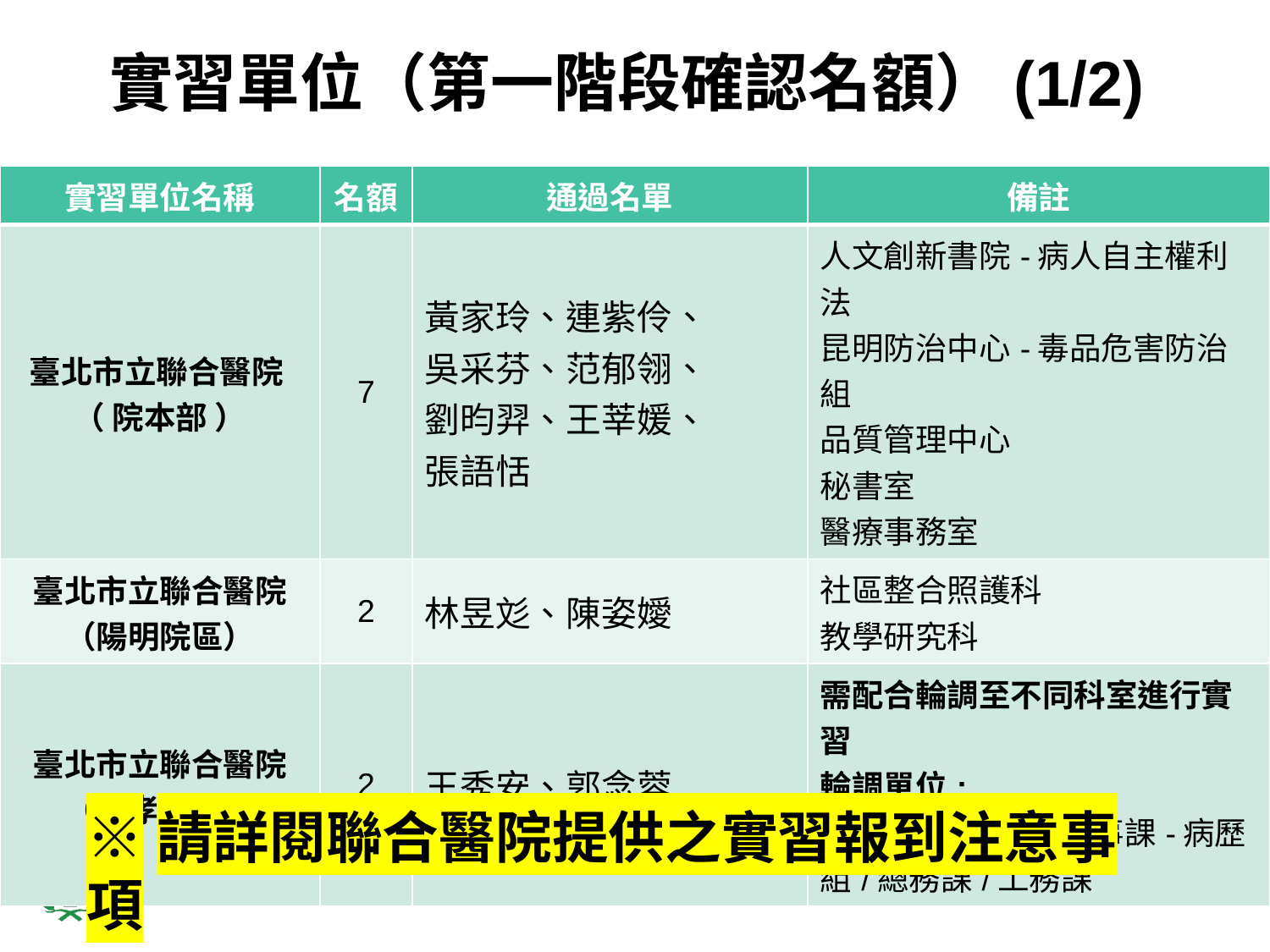

# 實習單位（第一階段確認名額）(1/2)
| 實習單位名稱 | 名額 | 通過名單 | 備註 |
| --- | --- | --- | --- |
| 臺北市立聯合醫院 （ 院本部 ） | 7 | 黃家玲、連紫伶、 吳采芬、范郁翎、 劉昀羿、王莘媛、 張語恬 | 人文創新書院-病人自主權利法 昆明防治中心-毒品危害防治組 品質管理中心 秘書室 醫療事務室 |
| 臺北市立聯合醫院（陽明院區） | 2 | 林昱彣、陳姿嬡 | 社區整合照護科 教學研究科 |
| 臺北市立聯合醫院 （忠孝院區） | 2 | 王秀安、郭念蓉 | 需配合輪調至不同科室進行實習 輪調單位: 企劃課/醫事課/醫事課-病歷組/總務課/工務課 |
※請詳閱聯合醫院提供之實習報到注意事項